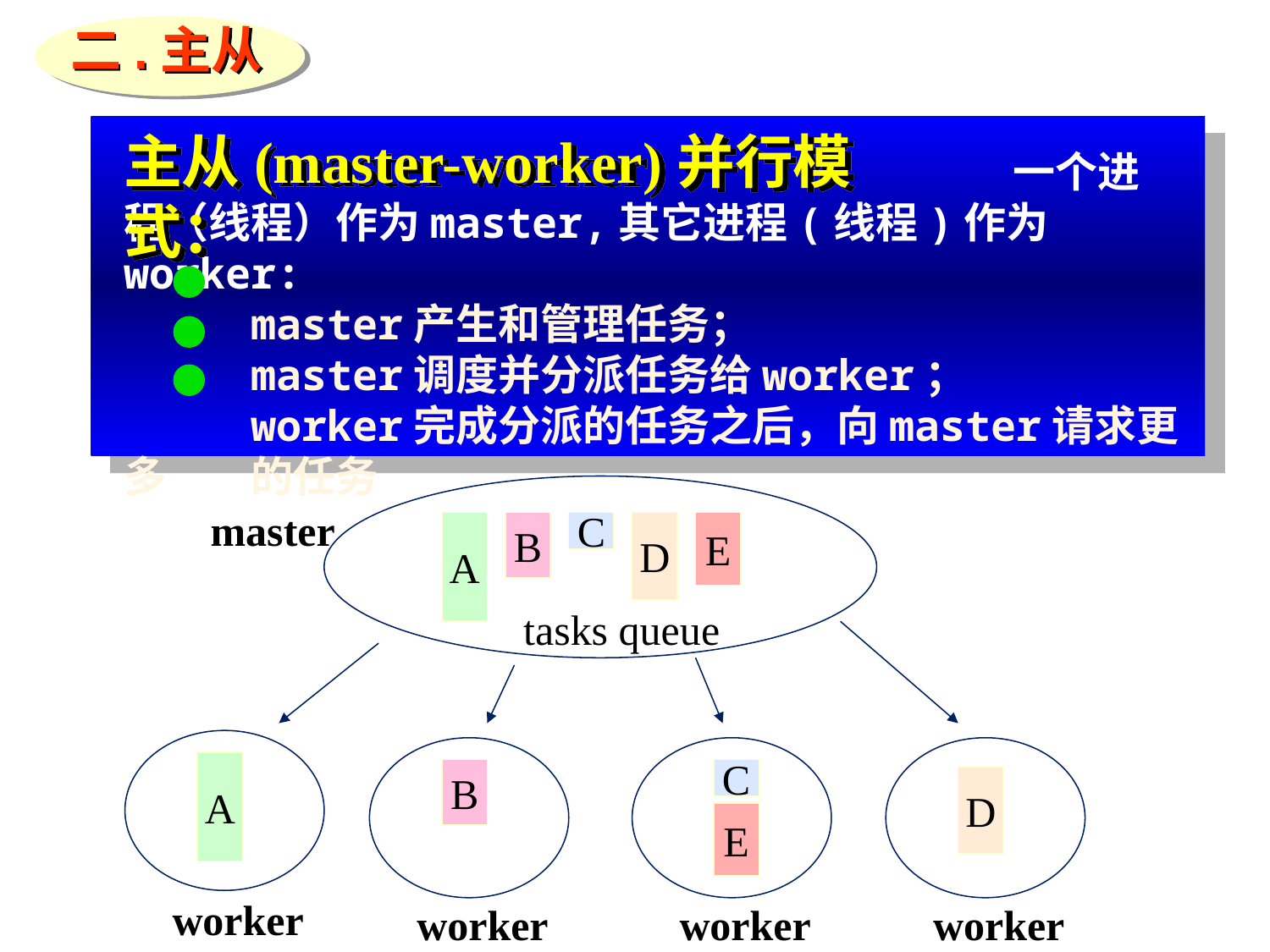

二.主从

主从(master-worker)并行模式：
							一个进程（线程）作为master,其它进程(线程)作为worker:
	master产生和管理任务；
	master调度并分派任务给worker；
	worker完成分派的任务之后，向master请求更多	的任务

master
A
B
C
D
E
tasks queue

A
B
C
D
E
worker
worker
worker
worker